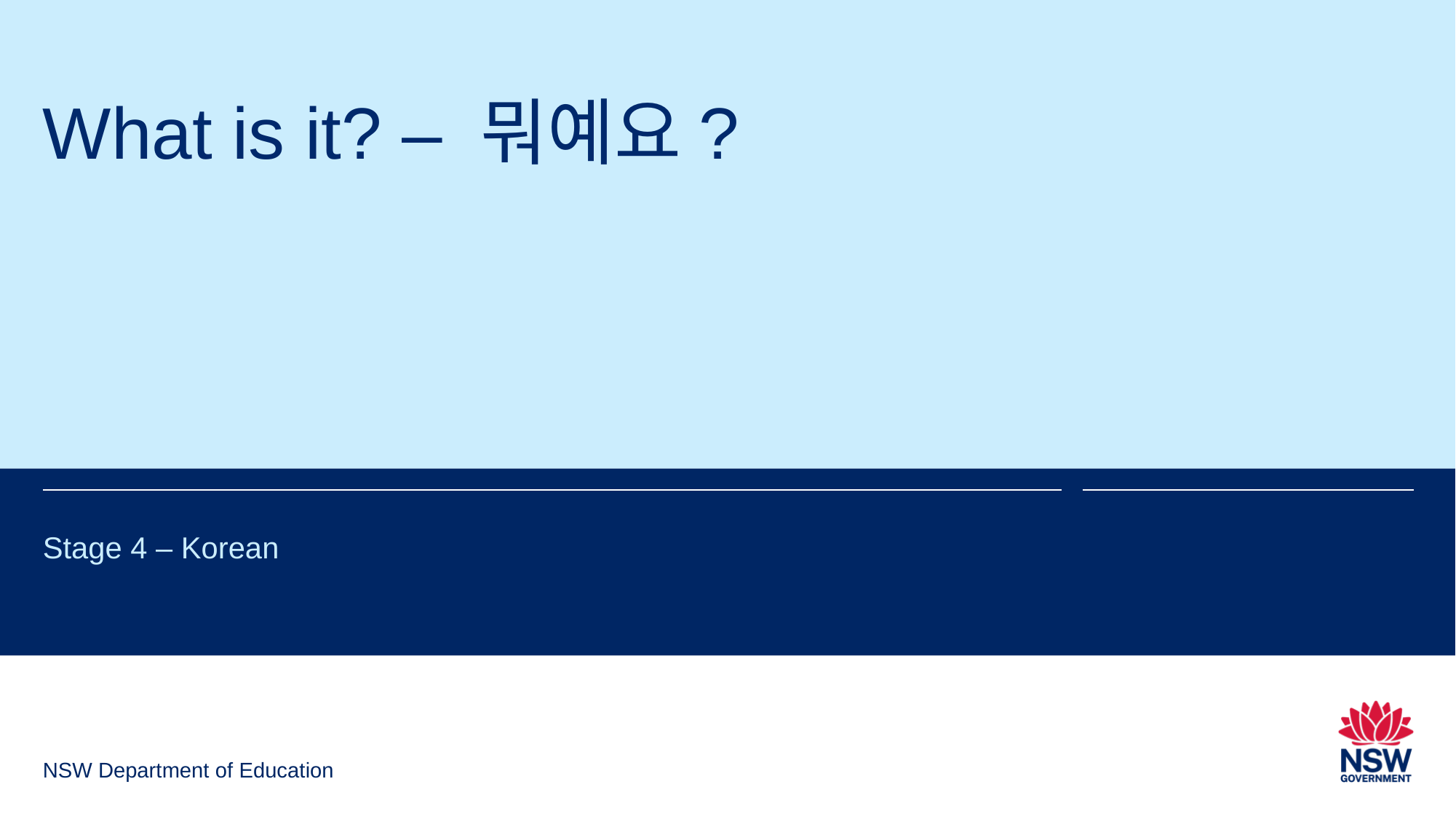

# What is it? – 뭐예요?
Stage 4 – Korean
NSW Department of Education